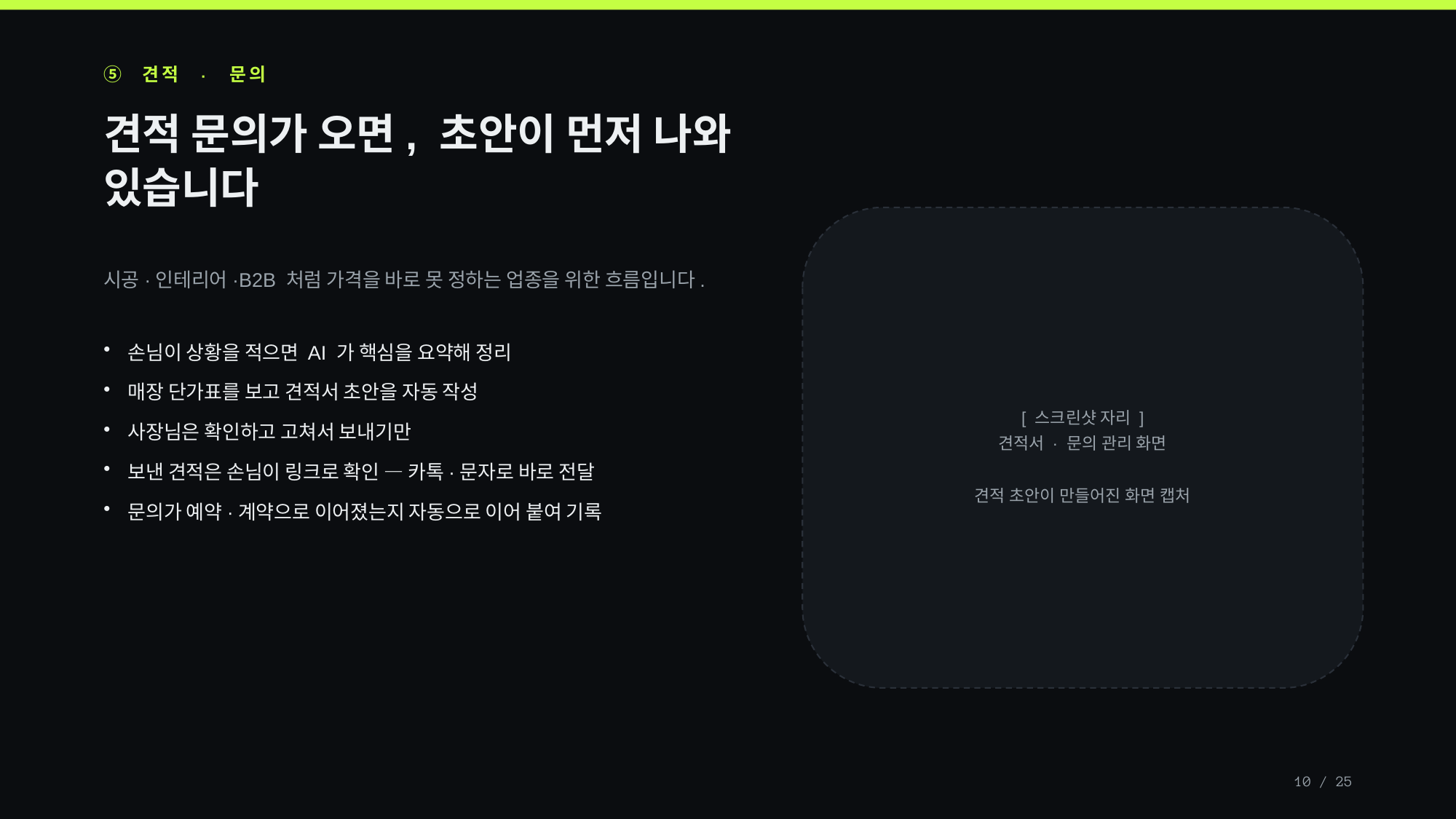

⑤ 견적 · 문의
견적 문의가 오면, 초안이 먼저 나와 있습니다

시공·인테리어·B2B 처럼 가격을 바로 못 정하는 업종을 위한 흐름입니다.
손님이 상황을 적으면 AI 가 핵심을 요약해 정리
매장 단가표를 보고 견적서 초안을 자동 작성
사장님은 확인하고 고쳐서 보내기만
보낸 견적은 손님이 링크로 확인 — 카톡·문자로 바로 전달
문의가 예약·계약으로 이어졌는지 자동으로 이어 붙여 기록
[ 스크린샷 자리 ]
견적서 · 문의 관리 화면

견적 초안이 만들어진 화면 캡처
10 / 25